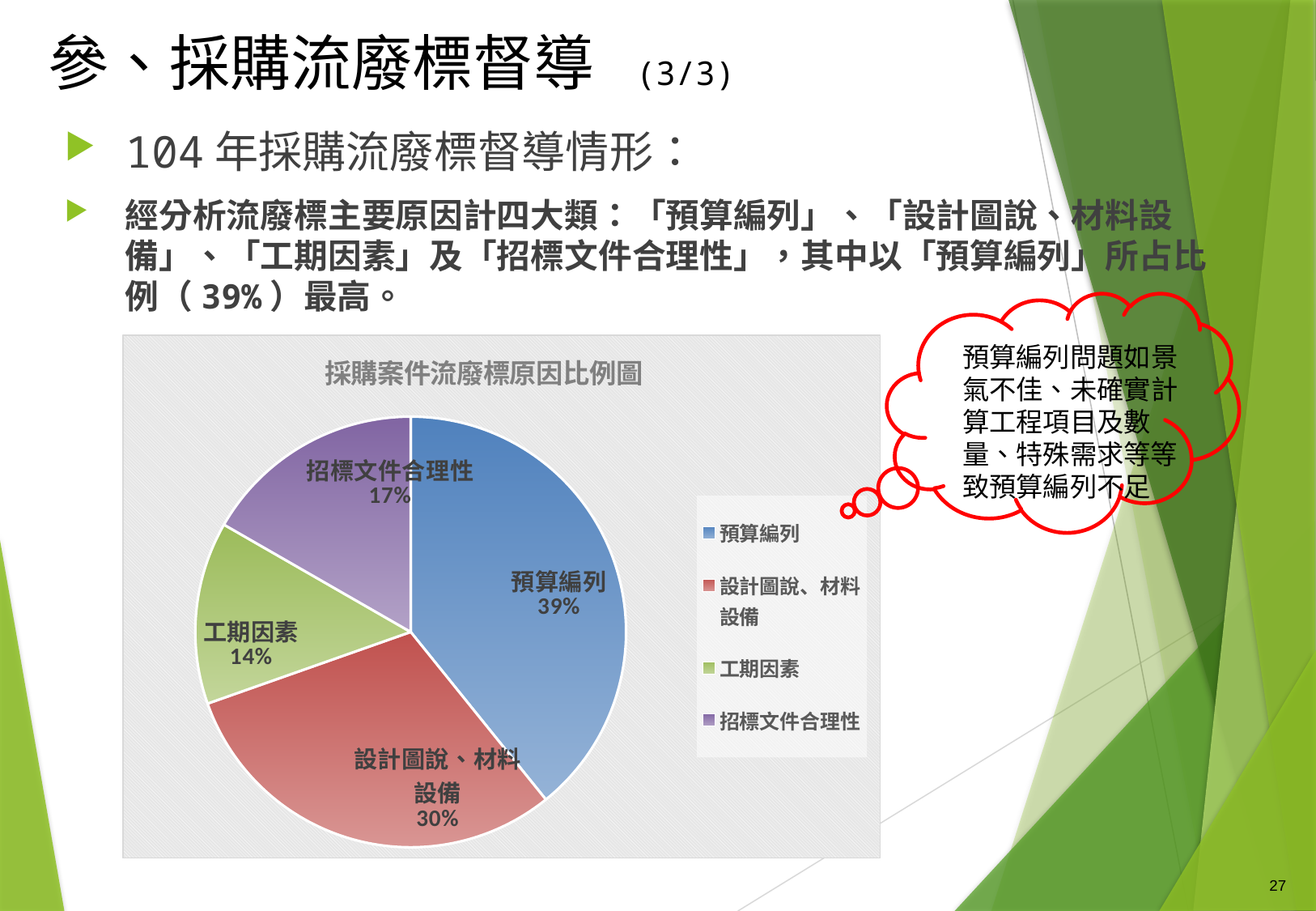

# 參、採購流廢標督導  (3/3)
104年採購流廢標督導情形：
經分析流廢標主要原因計四大類：「預算編列」、「設計圖說、材料設備」、「工期因素」及「招標文件合理性」，其中以「預算編列」所占比例（39%）最高。

### Chart: 採購案件流廢標原因比例圖

| Category |  |
|---|---|
| 預算編列 | 0.392 |
| 設計圖說、材料設備 | 0.304 |
| 工期因素 | 0.137 |
| 招標文件合理性 | 0.167 |
預算編列問題如景氣不佳、未確實計算工程項目及數量、特殊需求等等致預算編列不足
27